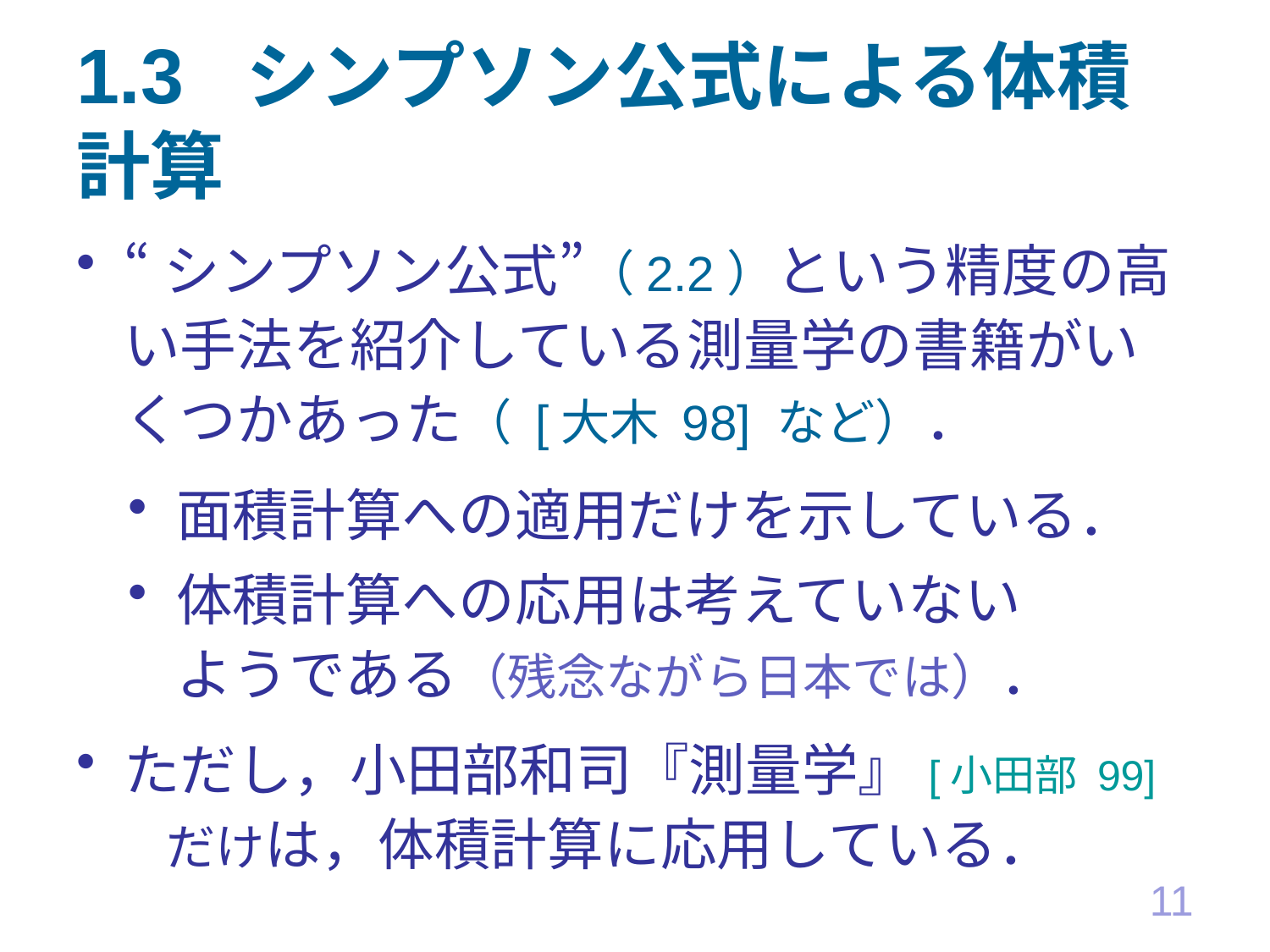

# 1.3  シンプソン公式による体積計算
“シンプソン公式”（2.2）という精度の高い手法を紹介している測量学の書籍がいくつかあった（ [大木 98] など）．
面積計算への適用だけを示している．
体積計算への応用は考えていない　　　ようである（残念ながら日本では）．
ただし，小田部和司『測量学』[小田部 99] 　だけは，体積計算に応用している．

11